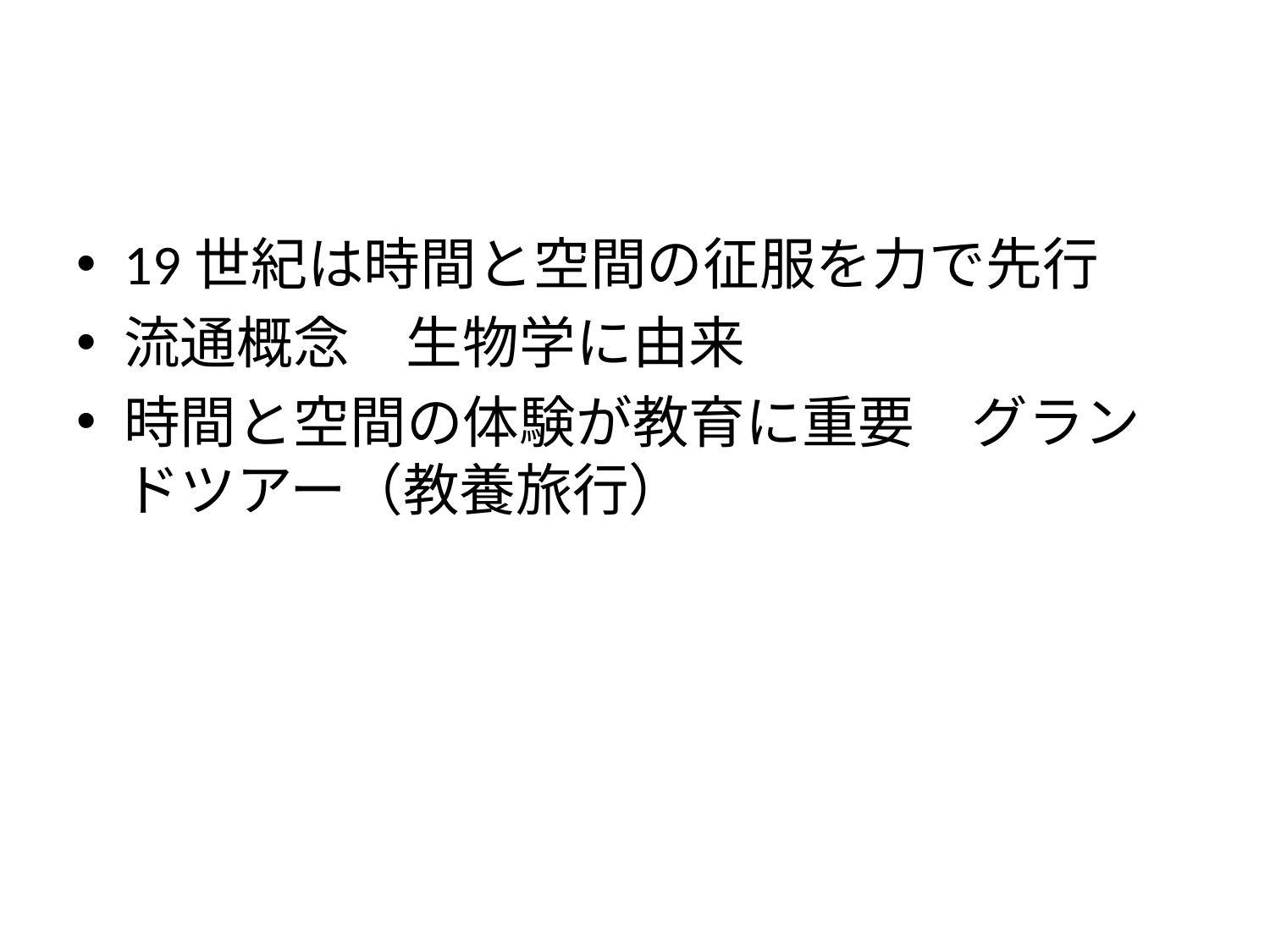

#
19世紀は時間と空間の征服を力で先行
流通概念　生物学に由来
時間と空間の体験が教育に重要　グランドツアー（教養旅行）